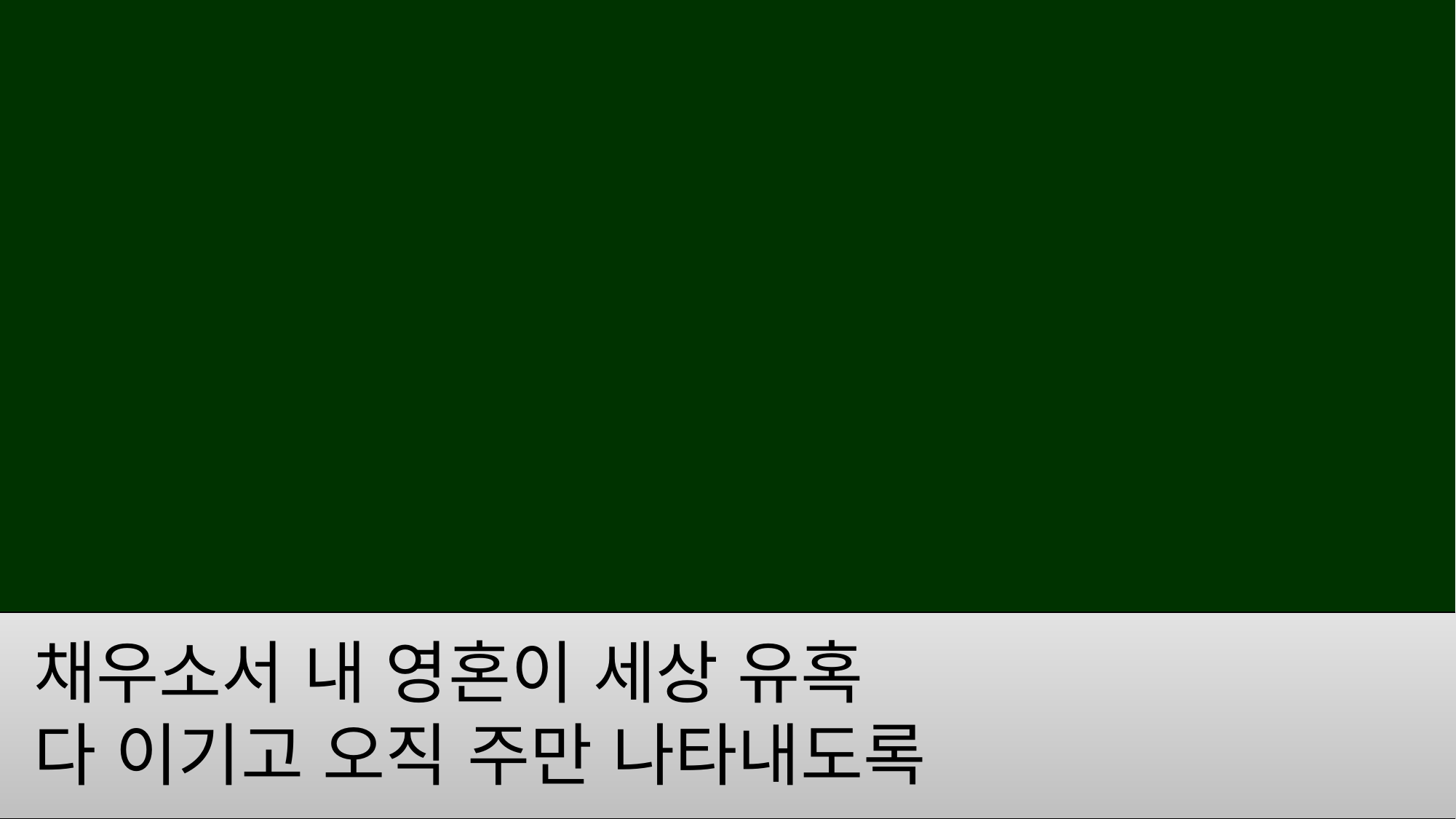

채우소서 내 영혼이 세상 유혹
다 이기고 오직 주만 나타내도록